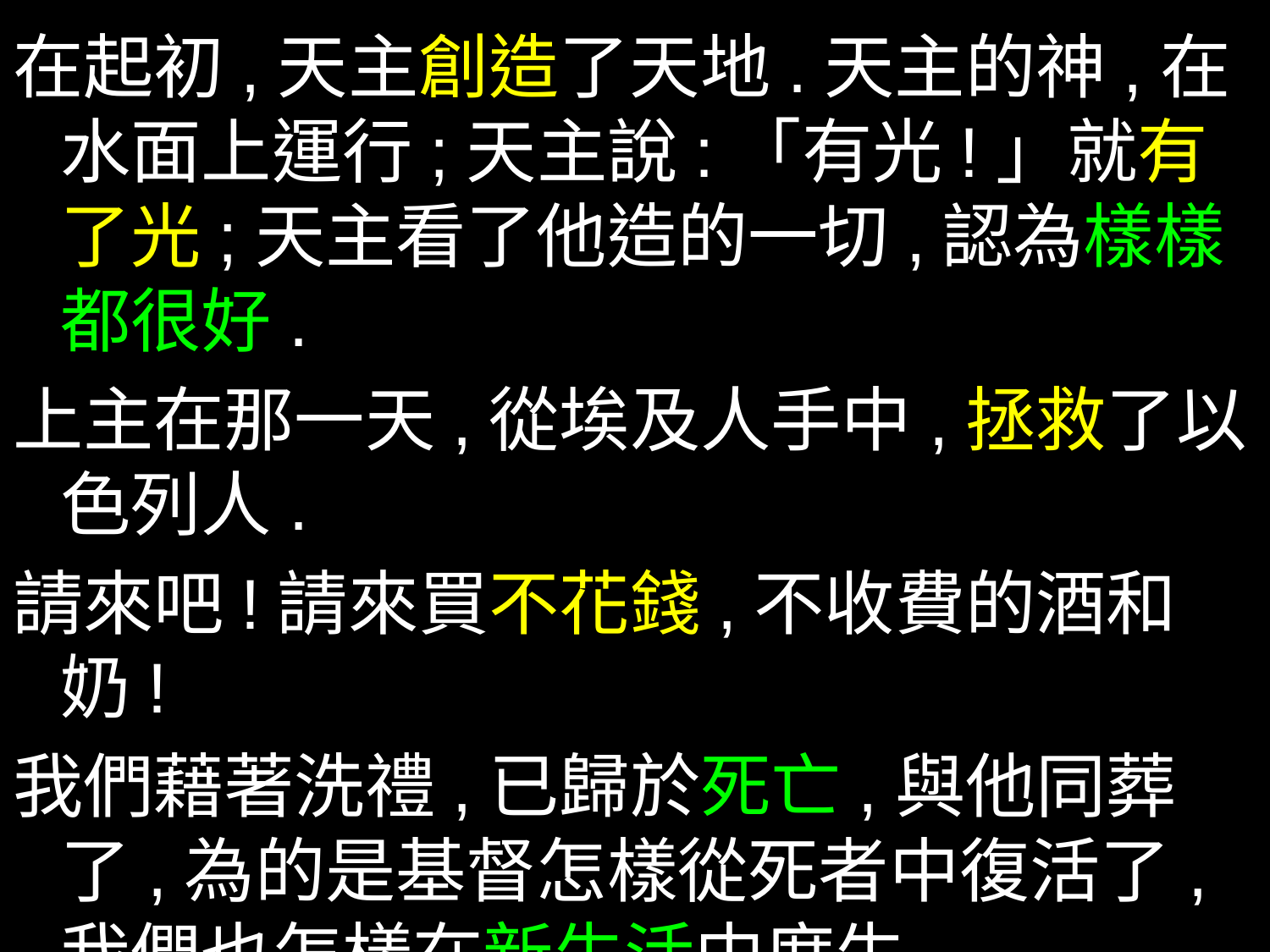

在起初,天主創造了天地.天主的神,在水面上運行;天主說:「有光!」就有了光;天主看了他造的一切,認為樣樣都很好.
上主在那一天,從埃及人手中,拯救了以色列人.
請來吧!請來買不花錢,不收費的酒和奶!
我們藉著洗禮,已歸於死亡,與他同葬了,為的是基督怎樣從死者中復活了,我們也怎樣在新生活中度生.